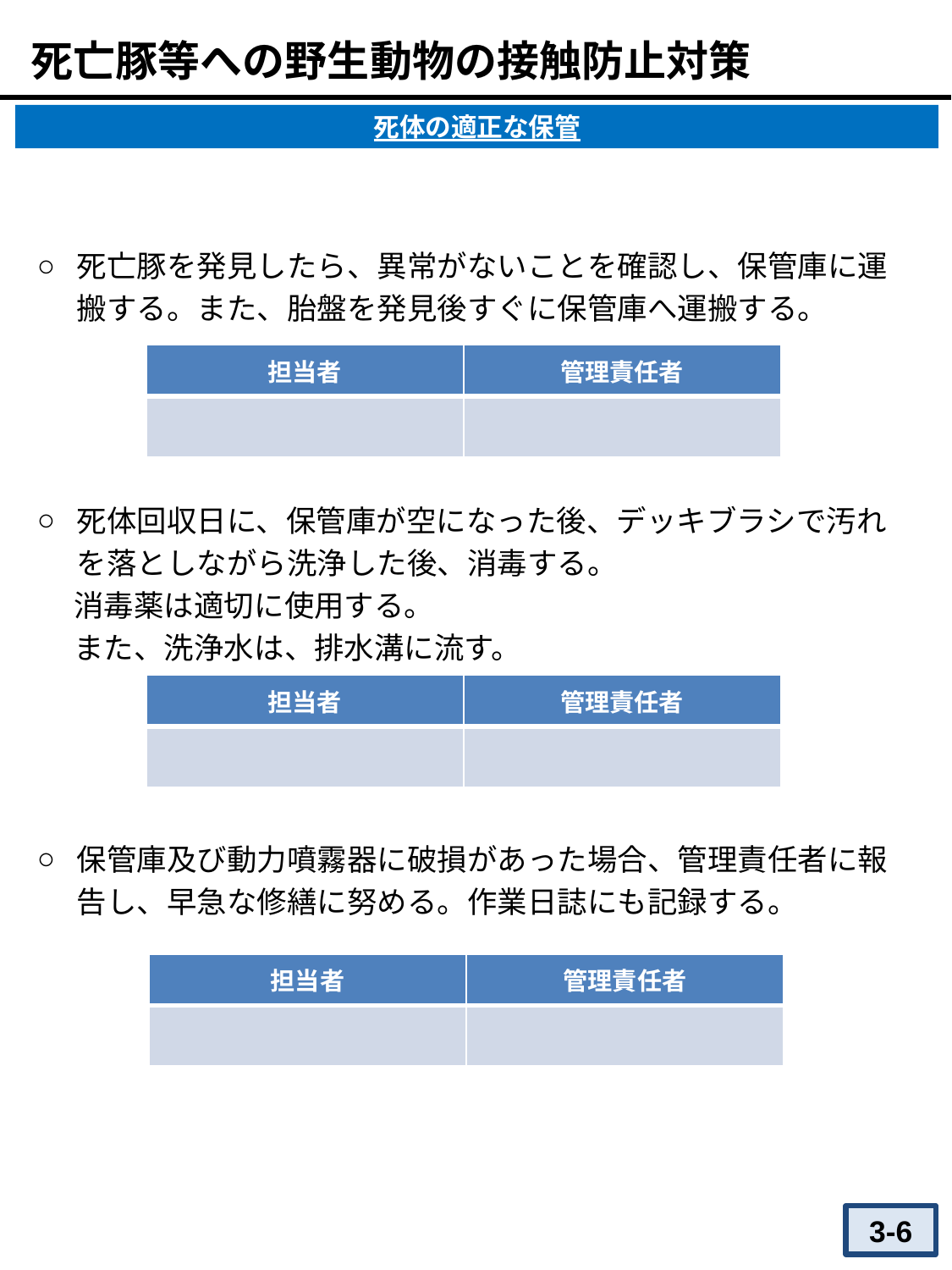

死亡豚等への野生動物の接触防止対策
死体の適正な保管
死亡豚を発見したら、異常がないことを確認し、保管庫に運搬する。また、胎盤を発見後すぐに保管庫へ運搬する。

死体回収日に、保管庫が空になった後、デッキブラシで汚れを落としながら洗浄した後、消毒する。
　 消毒薬は適切に使用する。
　 また、洗浄水は、排水溝に流す。

保管庫及び動力噴霧器に破損があった場合、管理責任者に報告し、早急な修繕に努める。作業日誌にも記録する。
| 担当者 | 管理責任者 |
| --- | --- |
|  |  |
| 担当者 | 管理責任者 |
| --- | --- |
|  |  |
| 担当者 | 管理責任者 |
| --- | --- |
|  |  |
3-6